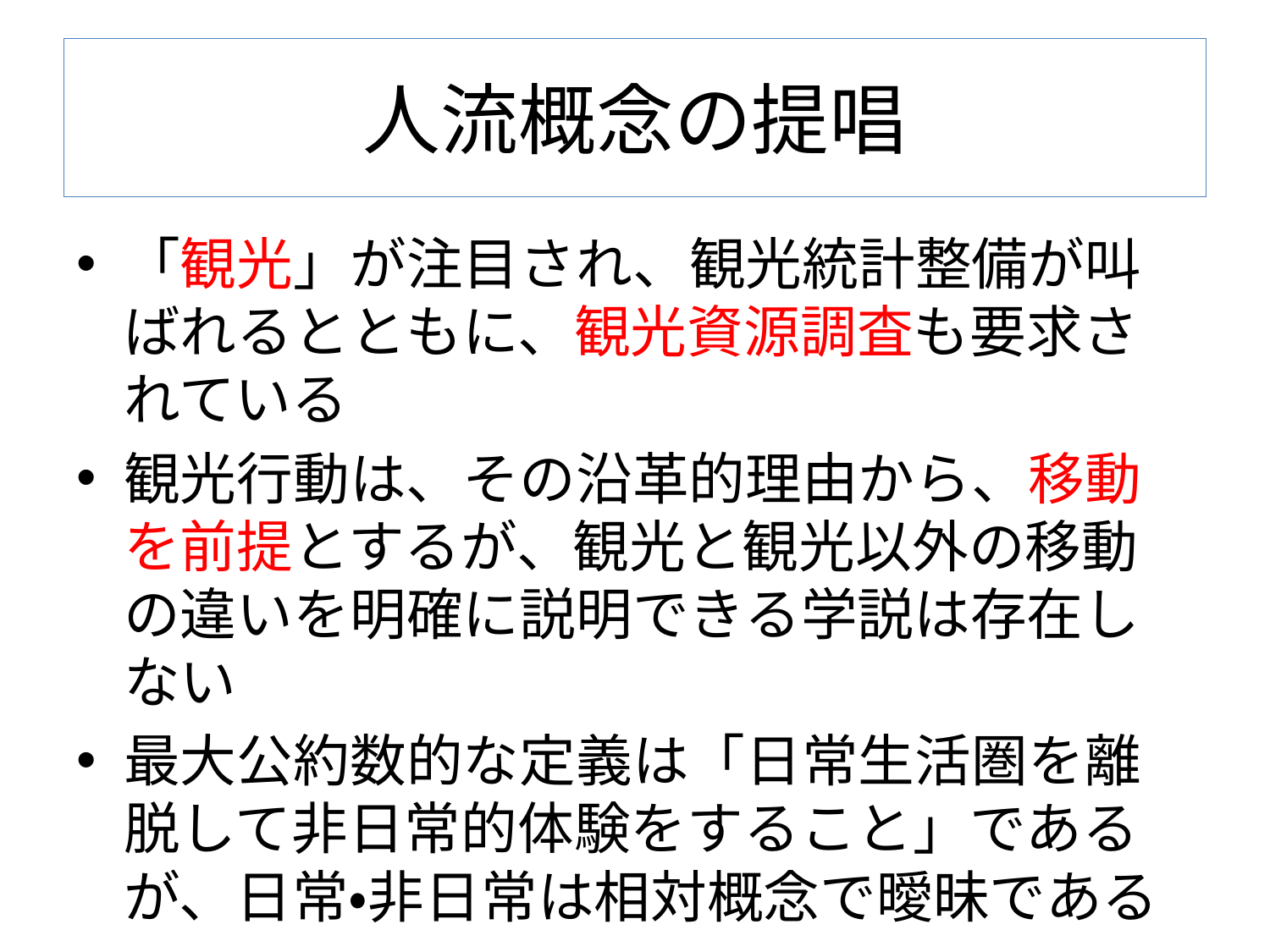

# 人流概念の提唱
「観光」が注目され、観光統計整備が叫ばれるとともに、観光資源調査も要求されている
観光行動は、その沿革的理由から、移動を前提とするが、観光と観光以外の移動の違いを明確に説明できる学説は存在しない
最大公約数的な定義は「日常生活圏を離脱して非日常的体験をすること」であるが、日常・非日常は相対概念で曖昧である